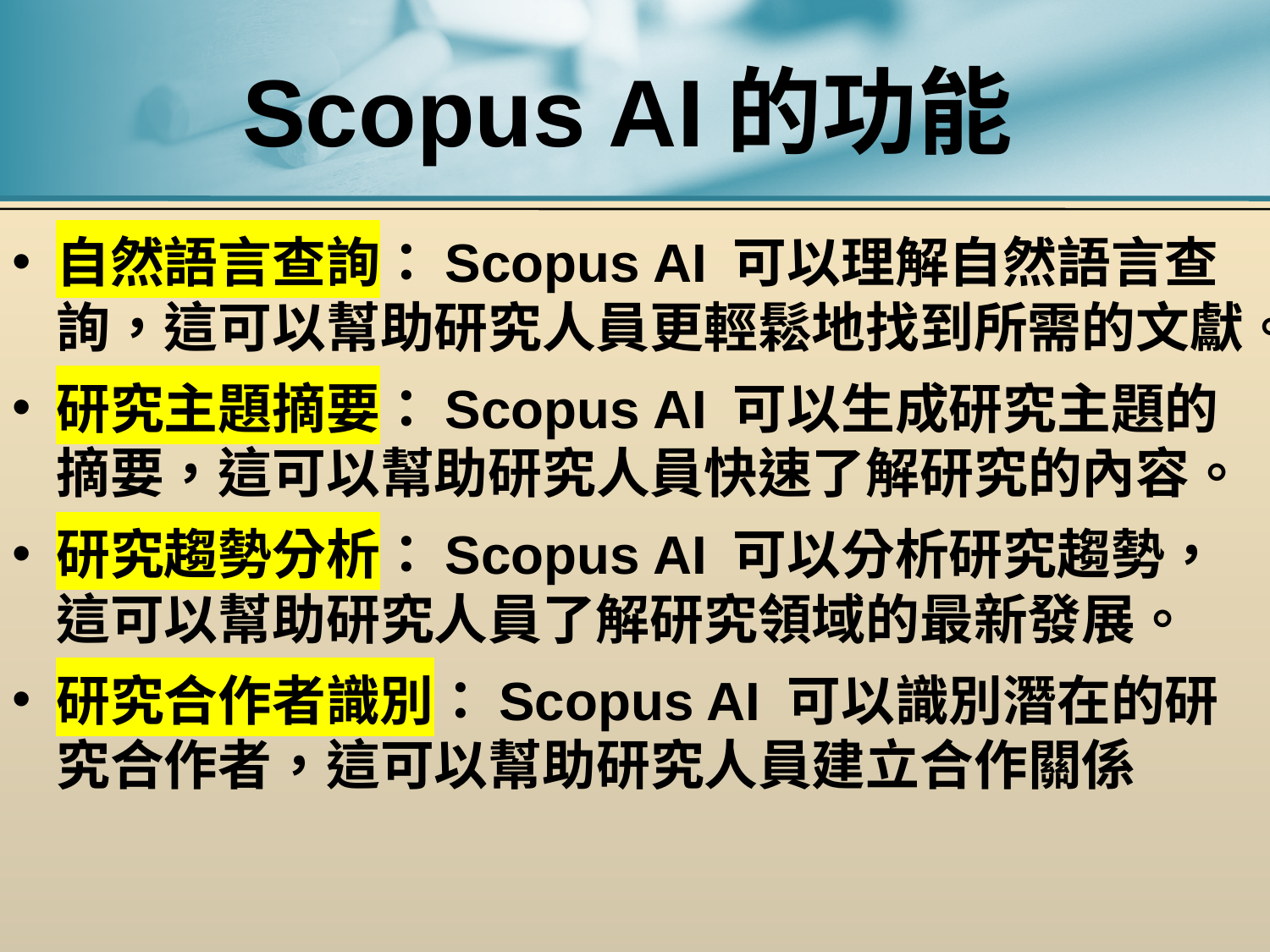

# Scopus AI的功能
自然語言查詢：Scopus AI 可以理解自然語言查詢，這可以幫助研究人員更輕鬆地找到所需的文獻。
研究主題摘要：Scopus AI 可以生成研究主題的摘要，這可以幫助研究人員快速了解研究的內容。
研究趨勢分析：Scopus AI 可以分析研究趨勢，這可以幫助研究人員了解研究領域的最新發展。
研究合作者識別：Scopus AI 可以識別潛在的研究合作者，這可以幫助研究人員建立合作關係